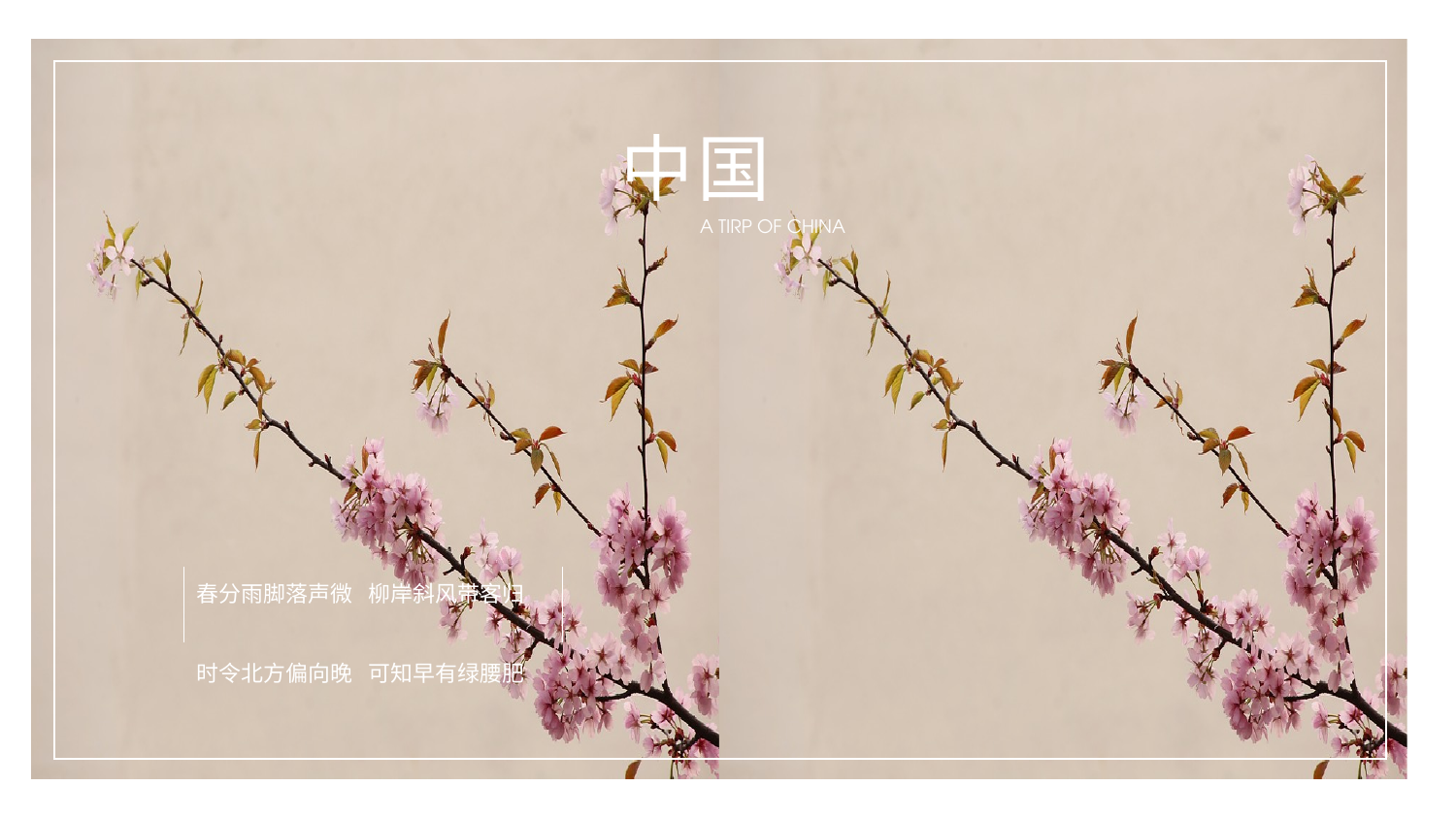

中国
A TIRP OF CHINA
春分雨脚落声微   柳岸斜风带客归
时令北方偏向晚   可知早有绿腰肥